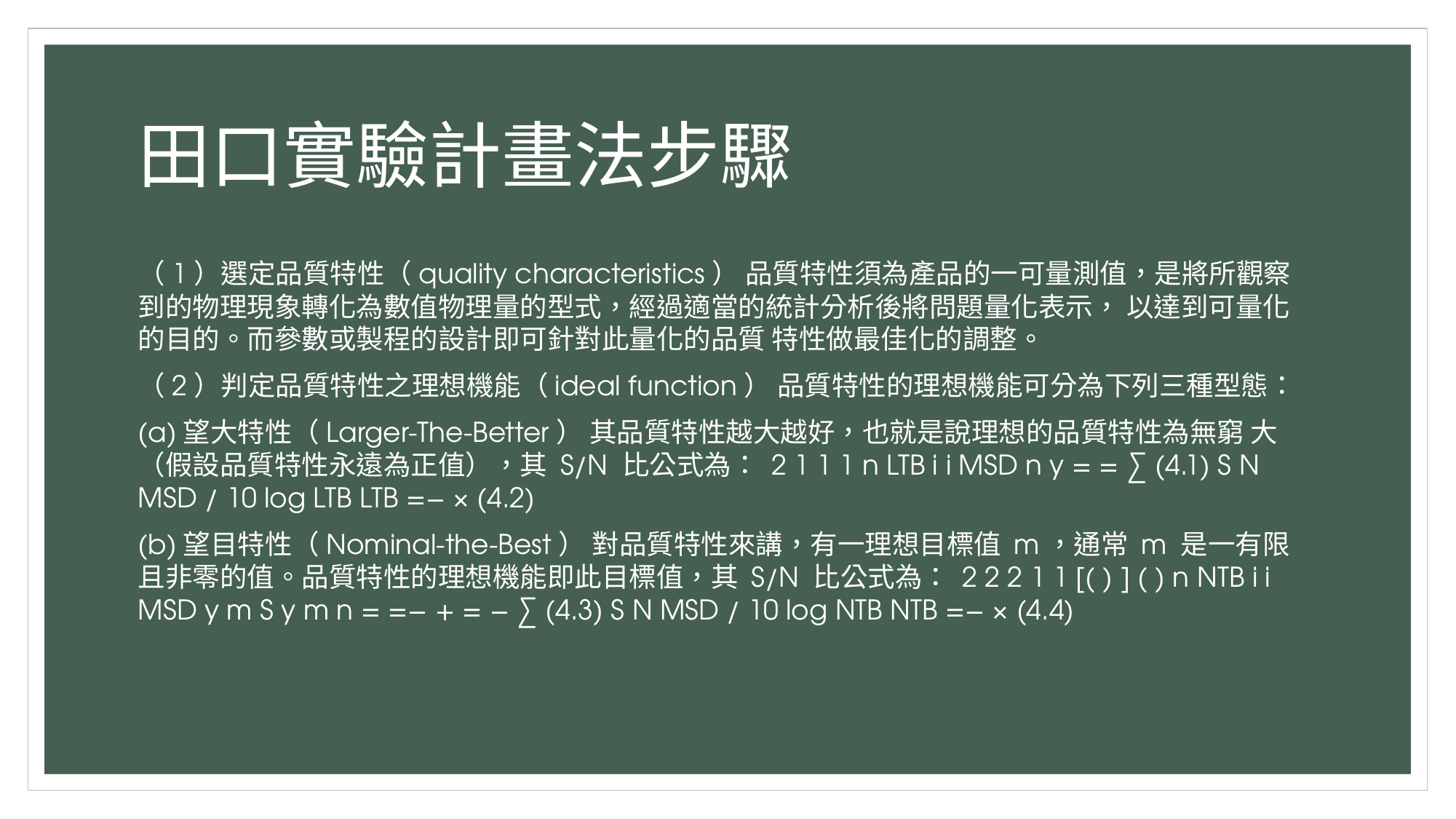

# 田口實驗計畫法步驟
（1）選定品質特性（quality characteristics） 品質特性須為產品的一可量測值，是將所觀察到的物理現象轉化為數值物理量的型式，經過適當的統計分析後將問題量化表示， 以達到可量化的目的。而參數或製程的設計即可針對此量化的品質 特性做最佳化的調整。
（2）判定品質特性之理想機能（ideal function） 品質特性的理想機能可分為下列三種型態：
(a)望大特性（Larger-The-Better） 其品質特性越大越好，也就是說理想的品質特性為無窮 大（假設品質特性永遠為正值），其 S/N 比公式為： 2 1 1 1 n LTB i i MSD n y = = ∑ (4.1) S N MSD / 10 log LTB LTB =− × (4.2)
(b)望目特性（Nominal-the-Best） 對品質特性來講，有一理想目標值 m，通常 m 是一有限 且非零的值。品質特性的理想機能即此目標值，其 S/N 比公式為： 2 2 2 1 1 [( ) ] ( ) n NTB i i MSD y m S y m n = =− + = − ∑ (4.3) S N MSD / 10 log NTB NTB =− × (4.4)